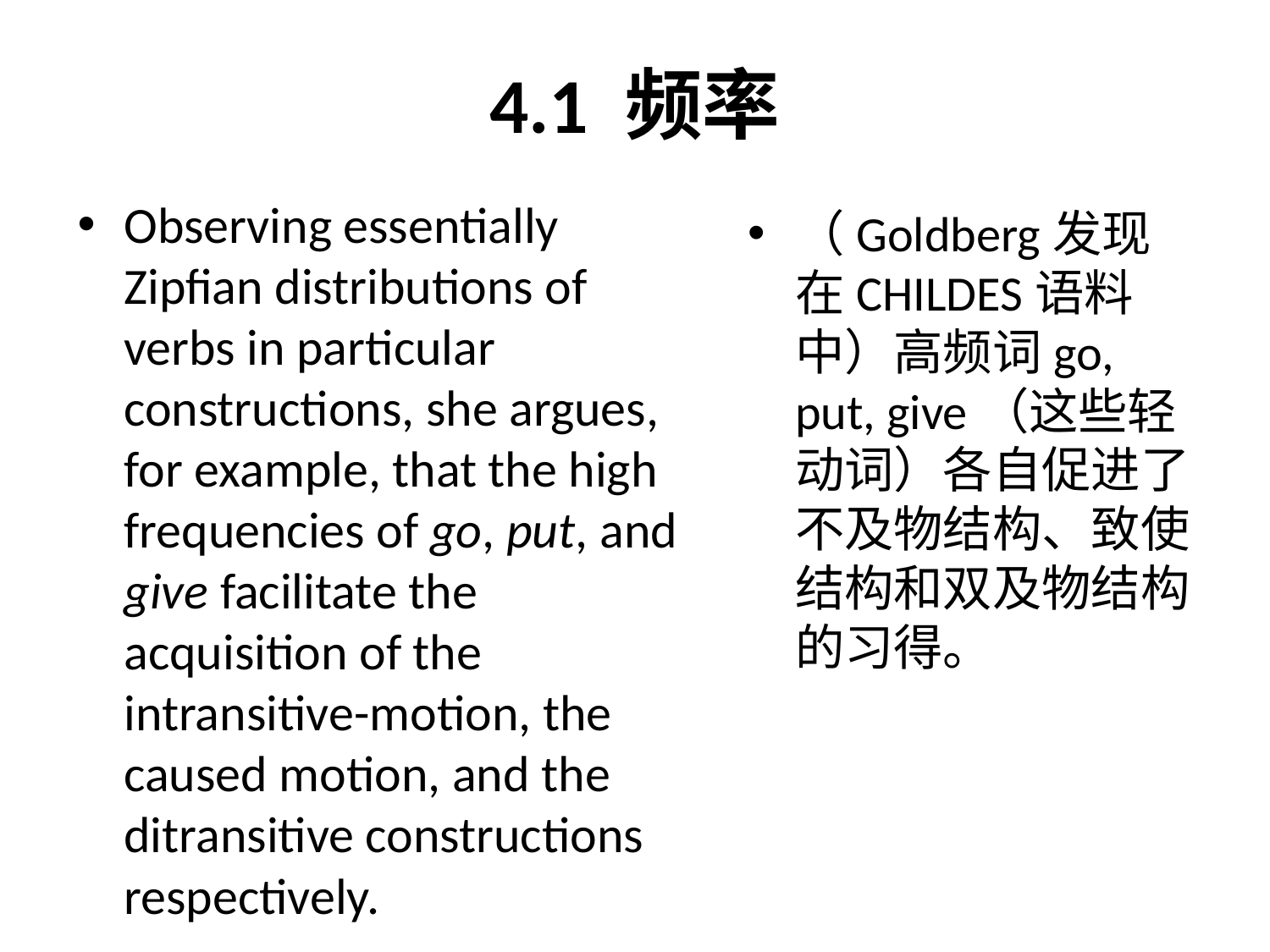

# 4.1 频率
Observing essentially Zipfian distributions of verbs in particular constructions, she argues, for example, that the high frequencies of go, put, and give facilitate the acquisition of the intransitive-motion, the caused motion, and the ditransitive constructions respectively.
（Goldberg发现在CHILDES语料中）高频词go, put, give（这些轻动词）各自促进了不及物结构、致使结构和双及物结构的习得。